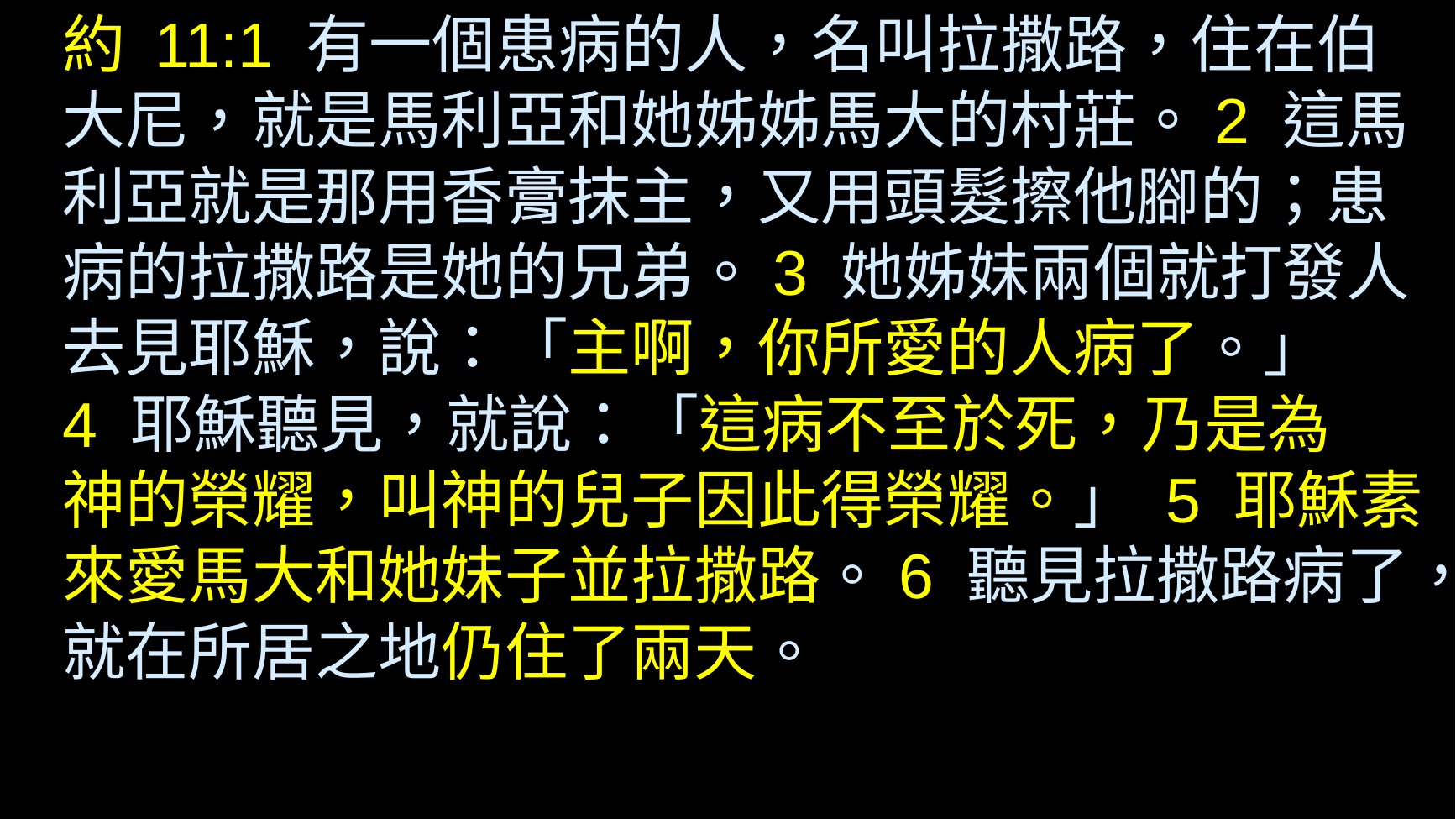

約 11:1 有一個患病的人，名叫拉撒路，住在伯大尼，就是馬利亞和她姊姊馬大的村莊。2 這馬利亞就是那用香膏抹主，又用頭髮擦他腳的；患病的拉撒路是她的兄弟。3 她姊妹兩個就打發人去見耶穌，說：「主啊，你所愛的人病了。」
4 耶穌聽見，就說：「這病不至於死，乃是為　神的榮耀，叫神的兒子因此得榮耀。」 5 耶穌素來愛馬大和她妹子並拉撒路。6 聽見拉撒路病了，就在所居之地仍住了兩天。